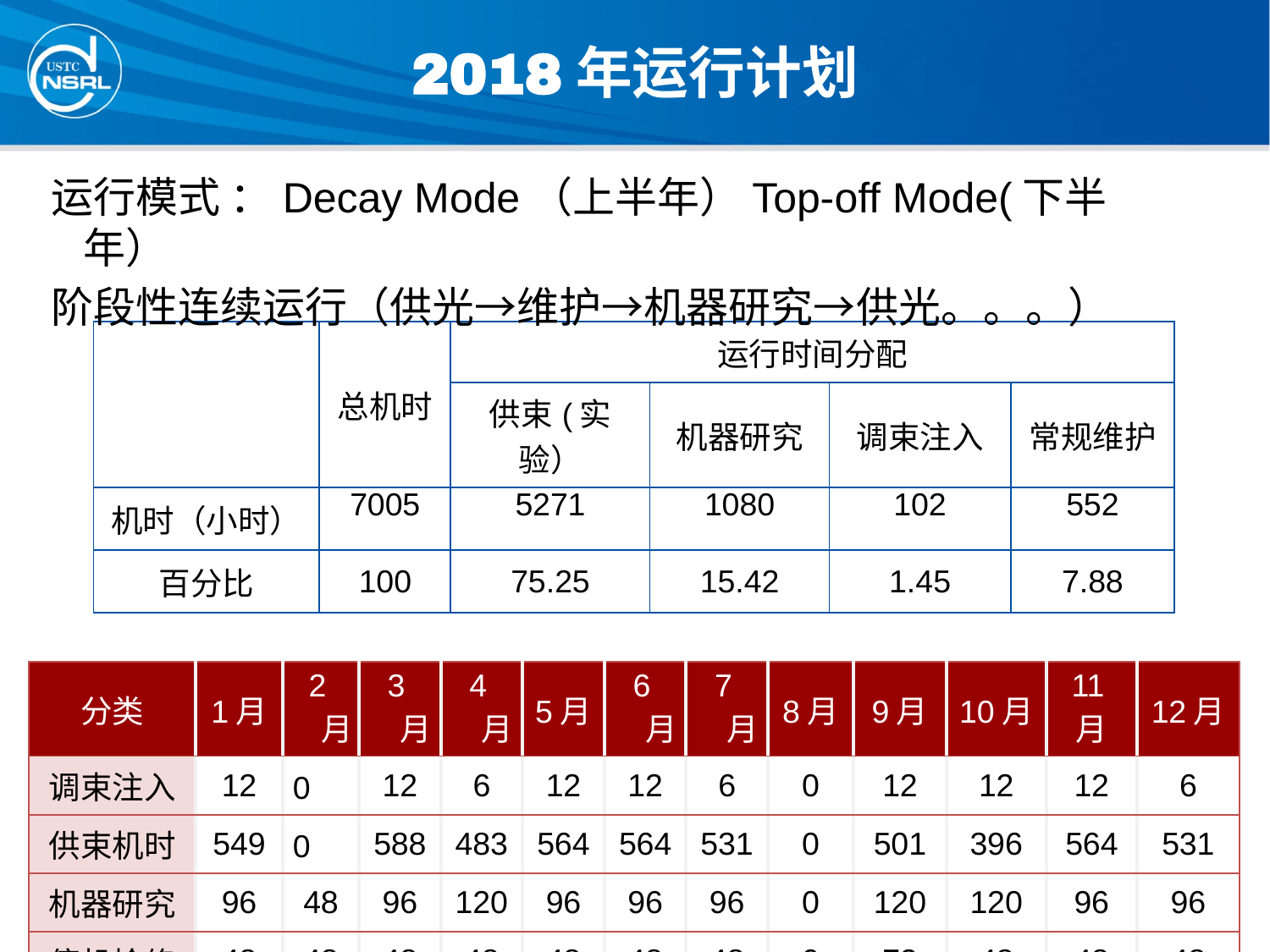

# 2018年运行计划
运行模式 ：Decay Mode（上半年）Top-off Mode(下半年）
阶段性连续运行（供光→维护→机器研究→供光。。。）
|  | 总机时 | 运行时间分配 |  |  |  |
| --- | --- | --- | --- | --- | --- |
|  |  | 供束(实验） | 机器研究 | 调束注入 | 常规维护 |
| 机时（小时） | 7005 | 5271 | 1080 | 102 | 552 |
| 百分比 | 100 | 75.25 | 15.42 | 1.45 | 7.88 |
| 分类 | 1月 | 2月 | 3月 | 4月 | 5月 | 6月 | 7月 | 8月 | 9月 | 10月 | 11月 | 12月 |
| --- | --- | --- | --- | --- | --- | --- | --- | --- | --- | --- | --- | --- |
| 调束注入 | 12 | 0 | 12 | 6 | 12 | 12 | 6 | 0 | 12 | 12 | 12 | 6 |
| 供束机时 | 549 | 0 | 588 | 483 | 564 | 564 | 531 | 0 | 501 | 396 | 564 | 531 |
| 机器研究 | 96 | 48 | 96 | 120 | 96 | 96 | 96 | 0 | 120 | 120 | 96 | 96 |
| 停机检修 | 48 | 48 | 48 | 48 | 48 | 48 | 48 | 0 | 72 | 48 | 48 | 48 |